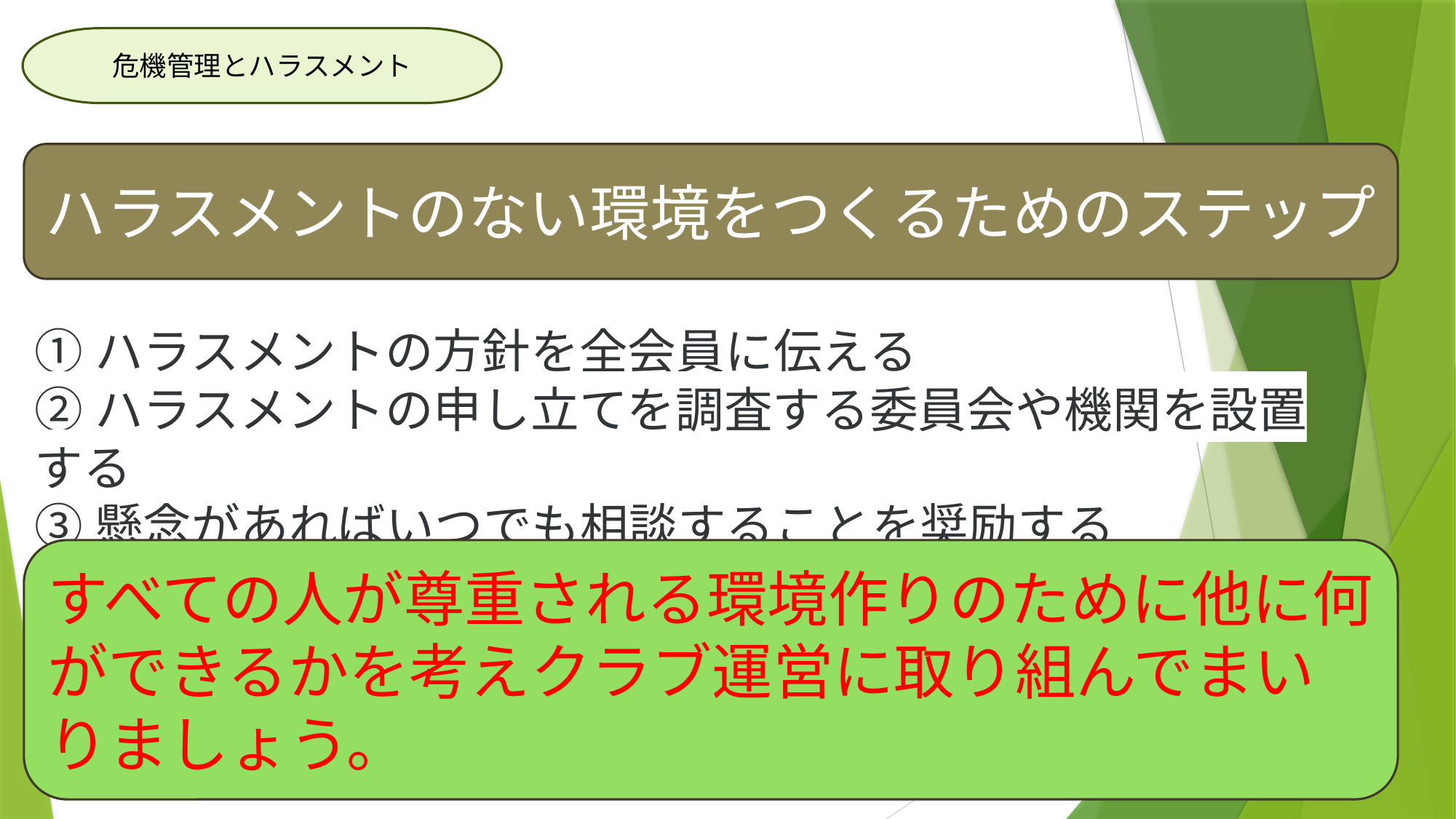

危機管理とハラスメント
ハラスメントのない環境をつくるためのステップ
①ハラスメントの方針を全会員に伝える
②ハラスメントの申し立てを調査する委員会や機関を設置する
③懸念があればいつでも相談することを奨励する
すべての人が尊重される環境作りのために他に何ができるかを考えクラブ運営に取り組んでまいりましょう。